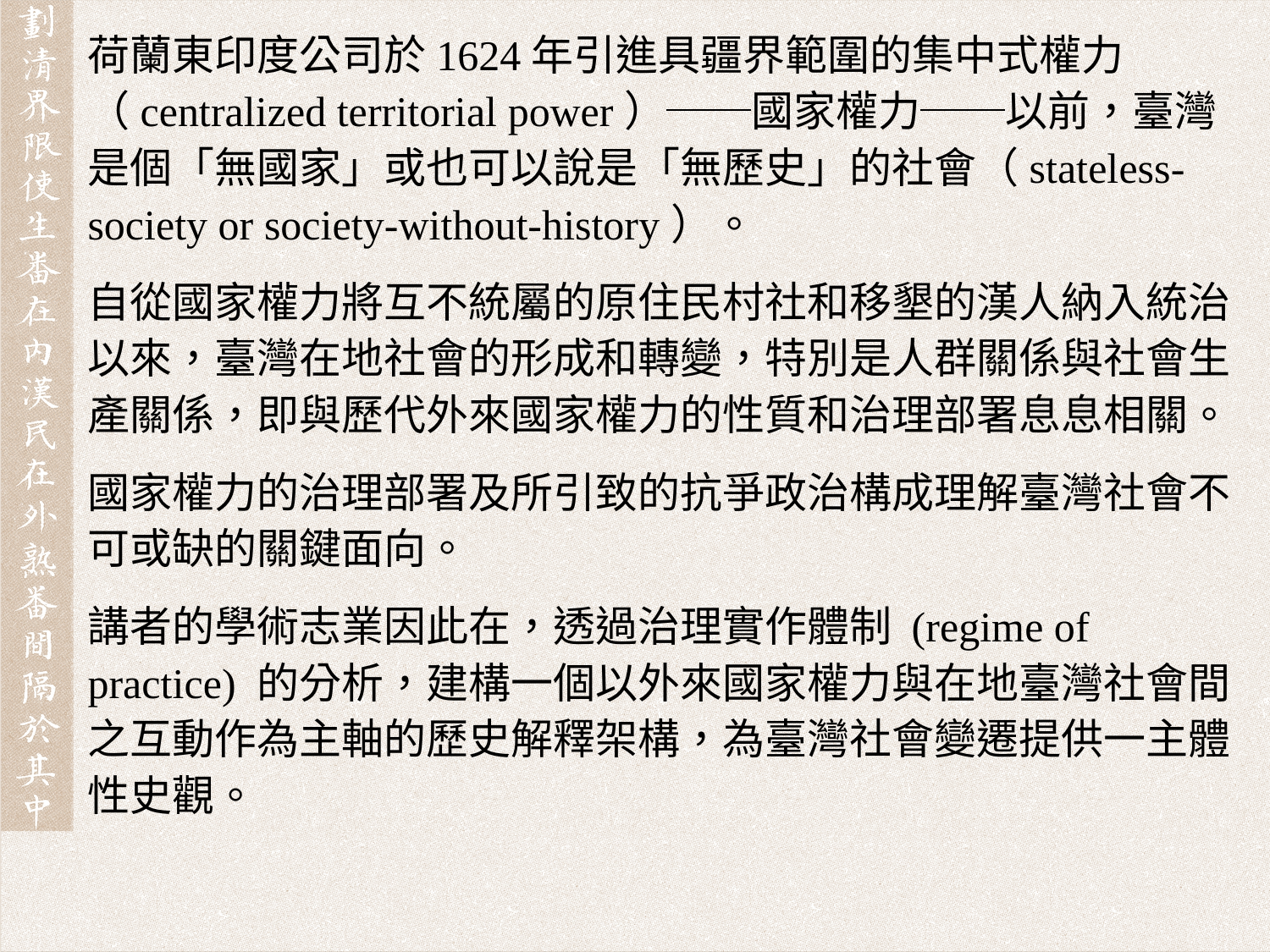

荷蘭東印度公司於1624年引進具疆界範圍的集中式權力（centralized territorial power）──國家權力──以前，臺灣是個「無國家」或也可以說是「無歷史」的社會（stateless-society or society-without-history）。
自從國家權力將互不統屬的原住民村社和移墾的漢人納入統治以來，臺灣在地社會的形成和轉變，特別是人群關係與社會生產關係，即與歷代外來國家權力的性質和治理部署息息相關。
國家權力的治理部署及所引致的抗爭政治構成理解臺灣社會不可或缺的關鍵面向。
講者的學術志業因此在，透過治理實作體制 (regime of practice) 的分析，建構一個以外來國家權力與在地臺灣社會間之互動作為主軸的歷史解釋架構，為臺灣社會變遷提供一主體性史觀。